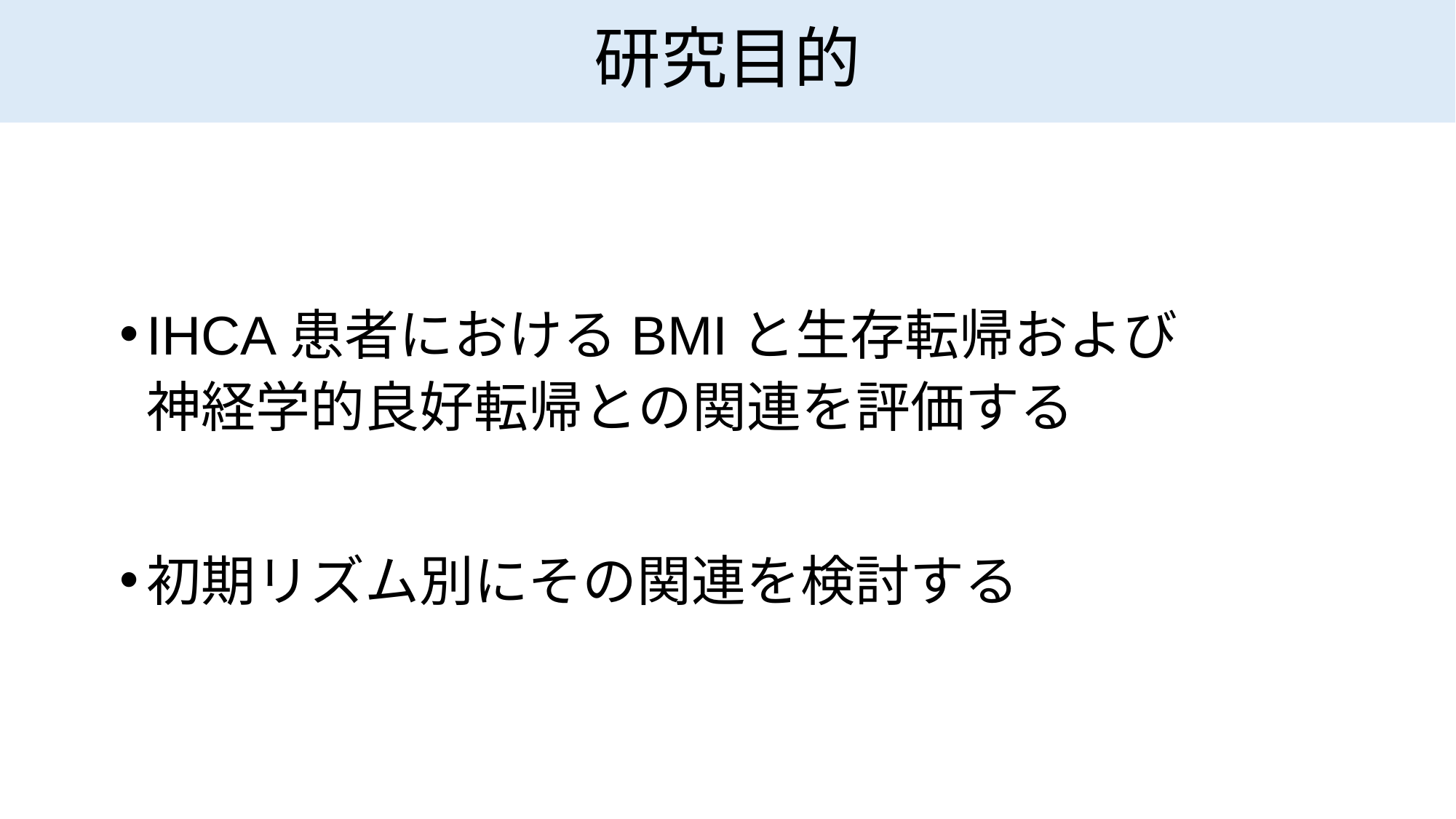

# 研究目的
IHCA患者におけるBMIと生存転帰および
神経学的良好転帰との関連を評価する

初期リズム別にその関連を検討する